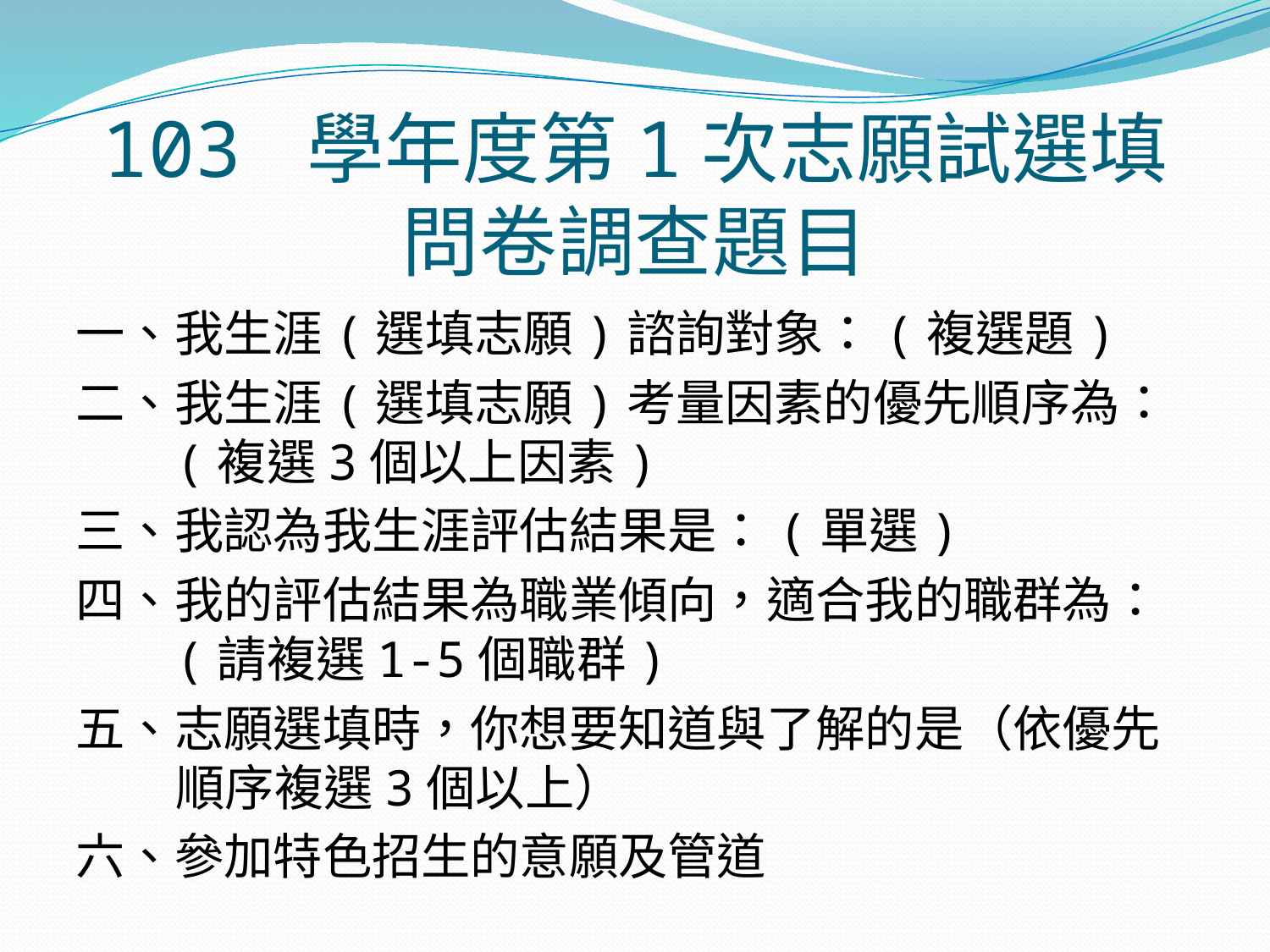

# 103 學年度第1次志願試選填 問卷調查題目
一、我生涯(選填志願)諮詢對象：(複選題)
二、我生涯(選填志願)考量因素的優先順序為：(複選3個以上因素)
三、我認為我生涯評估結果是：(單選)
四、我的評估結果為職業傾向，適合我的職群為：(請複選1-5個職群)
五、志願選填時，你想要知道與了解的是（依優先順序複選3個以上）
六、參加特色招生的意願及管道